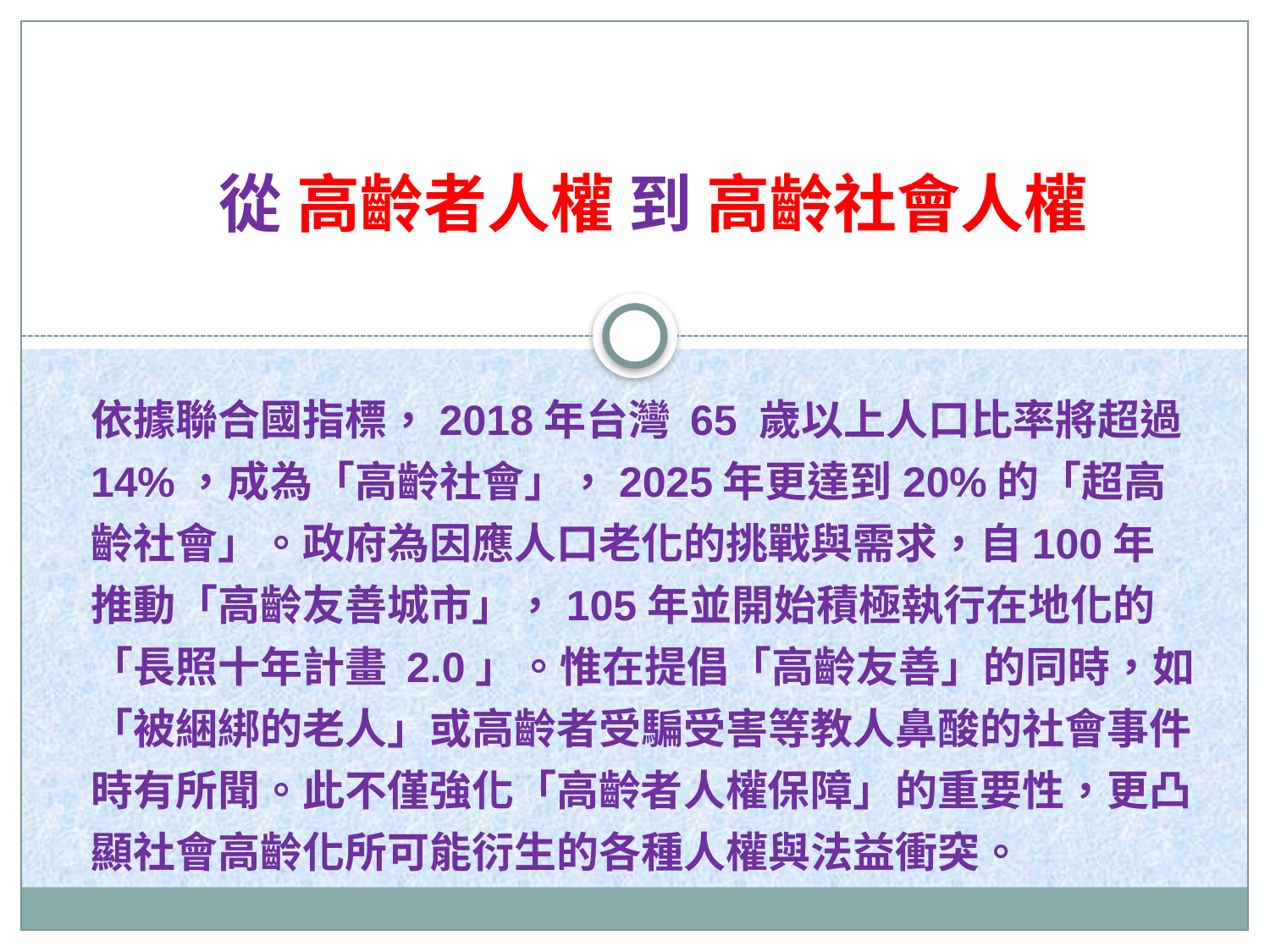

# 從 高齡者人權 到 高齡社會人權
依據聯合國指標，2018年台灣 65 歲以上人口比率將超過14%，成為「高齡社會」，2025年更達到20%的「超高齡社會」。政府為因應人口老化的挑戰與需求，自100年推動「高齡友善城市」，105年並開始積極執行在地化的「長照十年計畫 2.0」。惟在提倡「高齡友善」的同時，如「被綑綁的老人」或高齡者受騙受害等教人鼻酸的社會事件時有所聞。此不僅強化「高齡者人權保障」的重要性，更凸顯社會高齡化所可能衍生的各種人權與法益衝突。